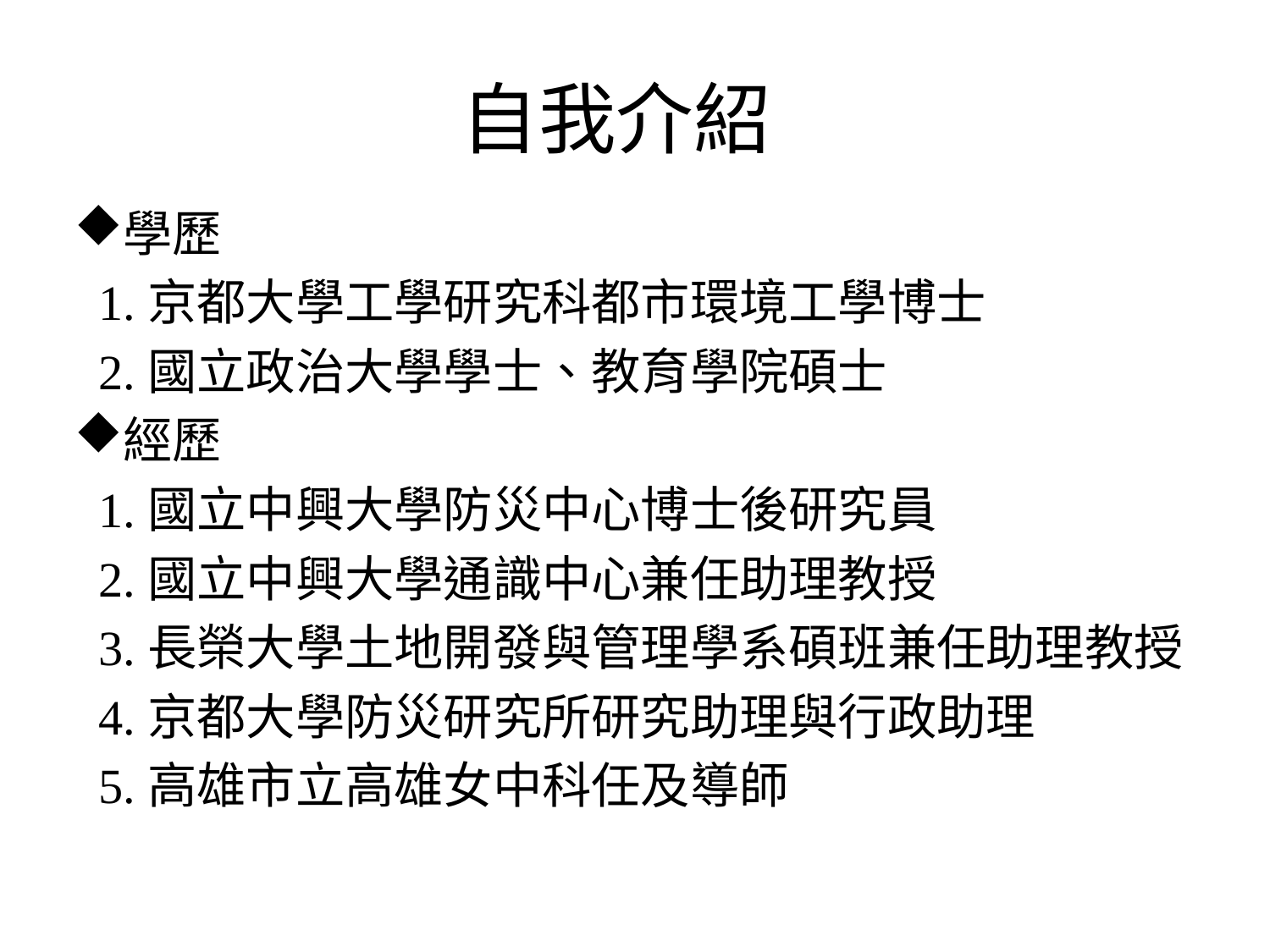

# 自我介紹
學歷
  1.京都大學工學研究科都市環境工學博士
  2.國立政治大學學士、教育學院碩士
經歷
  1.國立中興大學防災中心博士後研究員
  2.國立中興大學通識中心兼任助理教授
  3.長榮大學土地開發與管理學系碩班兼任助理教授
  4.京都大學防災研究所研究助理與行政助理
  5.高雄市立高雄女中科任及導師